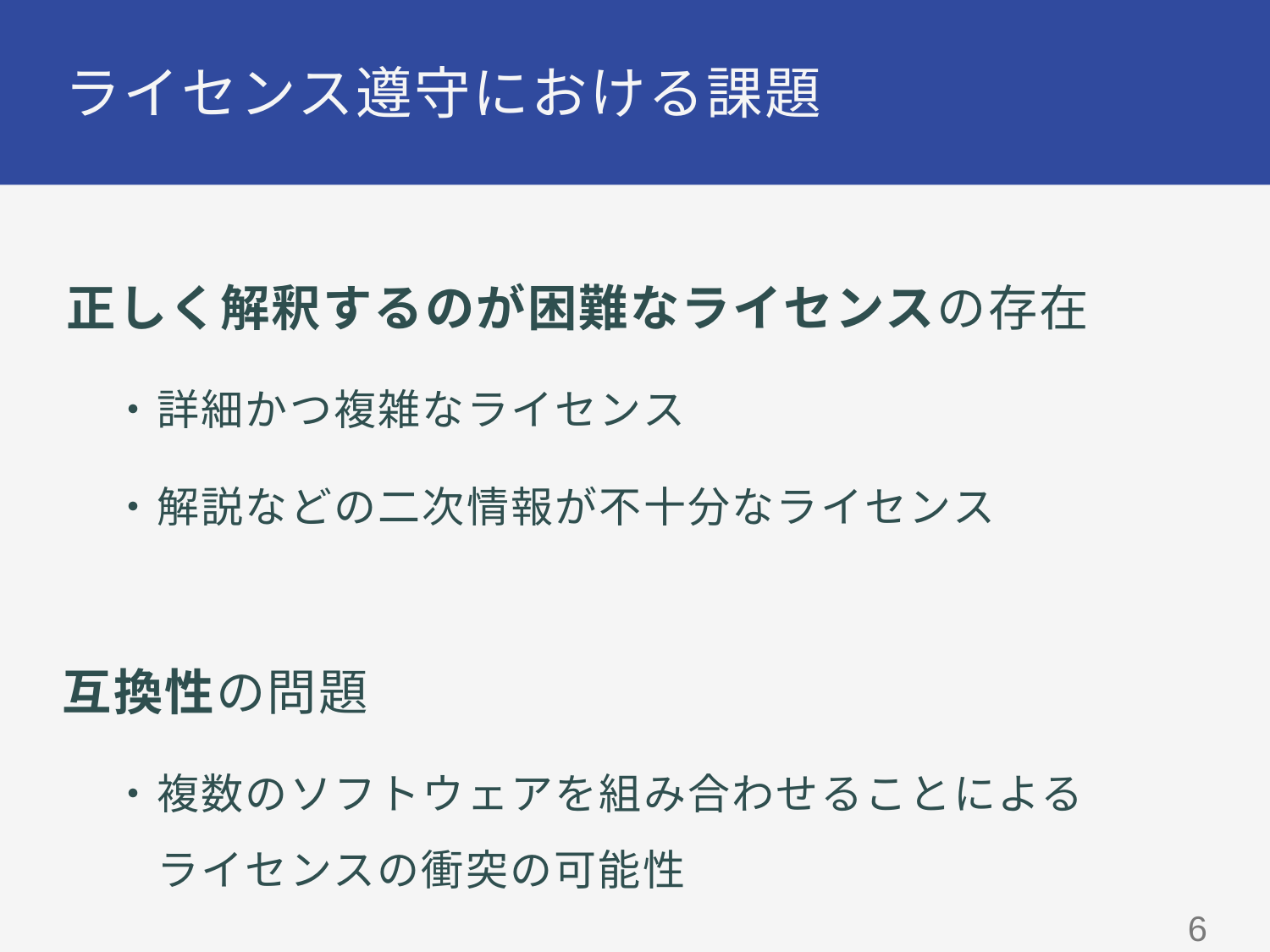

# ライセンス遵守における課題
正しく解釈するのが困難なライセンスの存在
・詳細かつ複雑なライセンス
・解説などの二次情報が不十分なライセンス
互換性の問題
・複数のソフトウェアを組み合わせることによる
　ライセンスの衝突の可能性
6